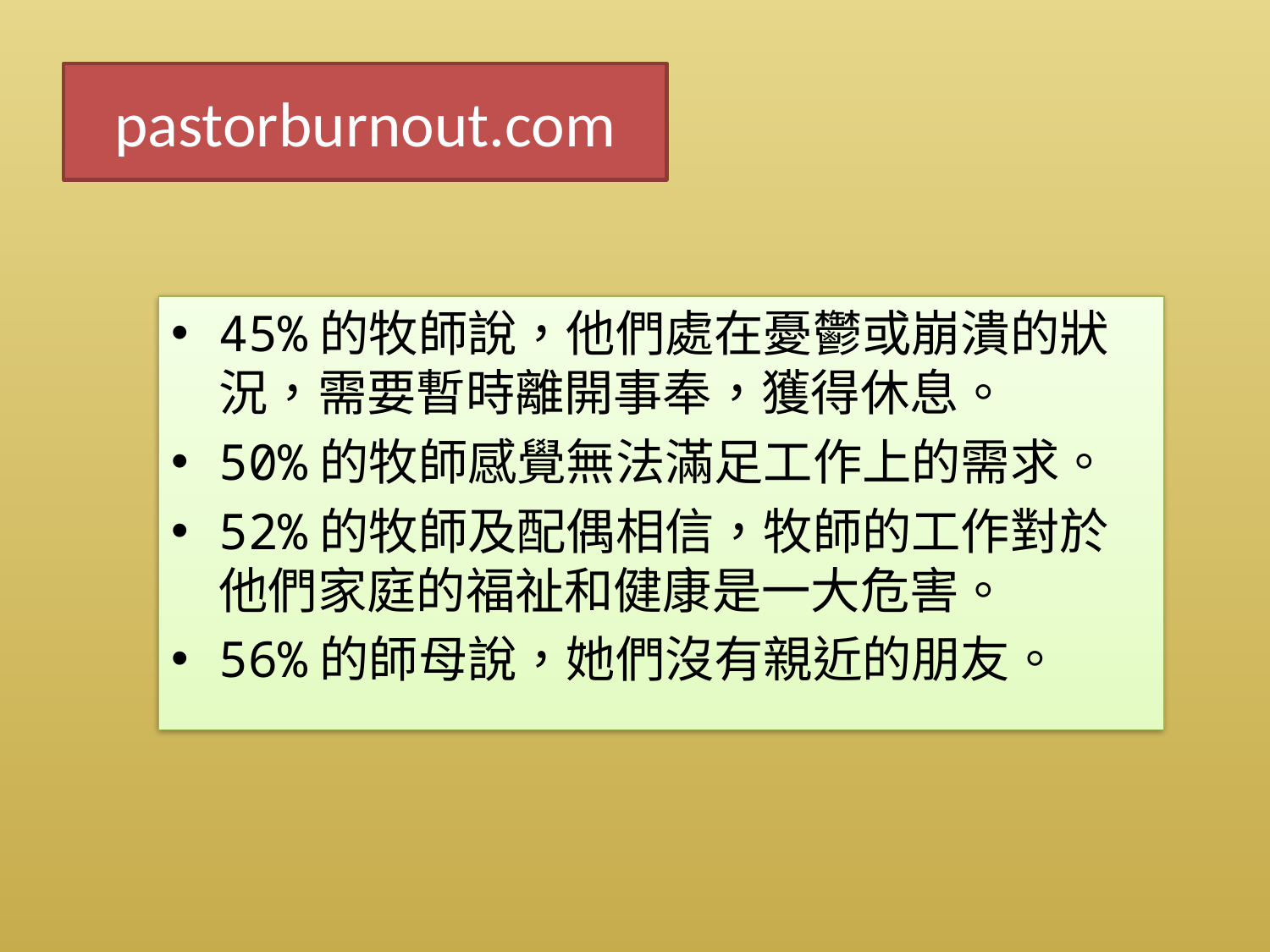

# pastorburnout.com
45%的牧師說，他們處在憂鬱或崩潰的狀況，需要暫時離開事奉，獲得休息。
50%的牧師感覺無法滿足工作上的需求。
52%的牧師及配偶相信，牧師的工作對於他們家庭的福祉和健康是一大危害。
56%的師母說，她們沒有親近的朋友。